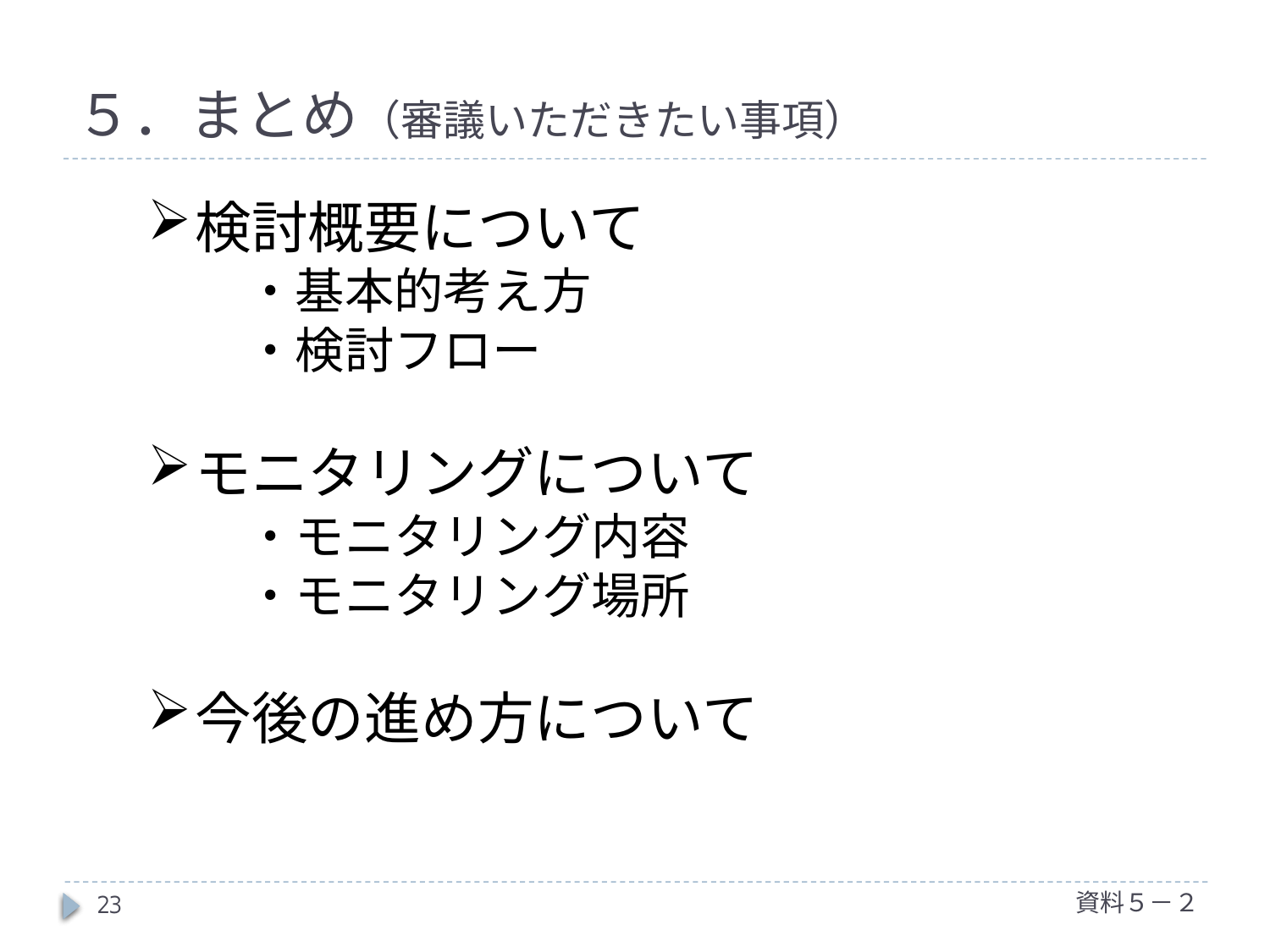

# ５．まとめ（審議いただきたい事項）
検討概要について
　　・基本的考え方
　　・検討フロー

モニタリングについて
　　・モニタリング内容
　　・モニタリング場所

今後の進め方について
資料５－２
23